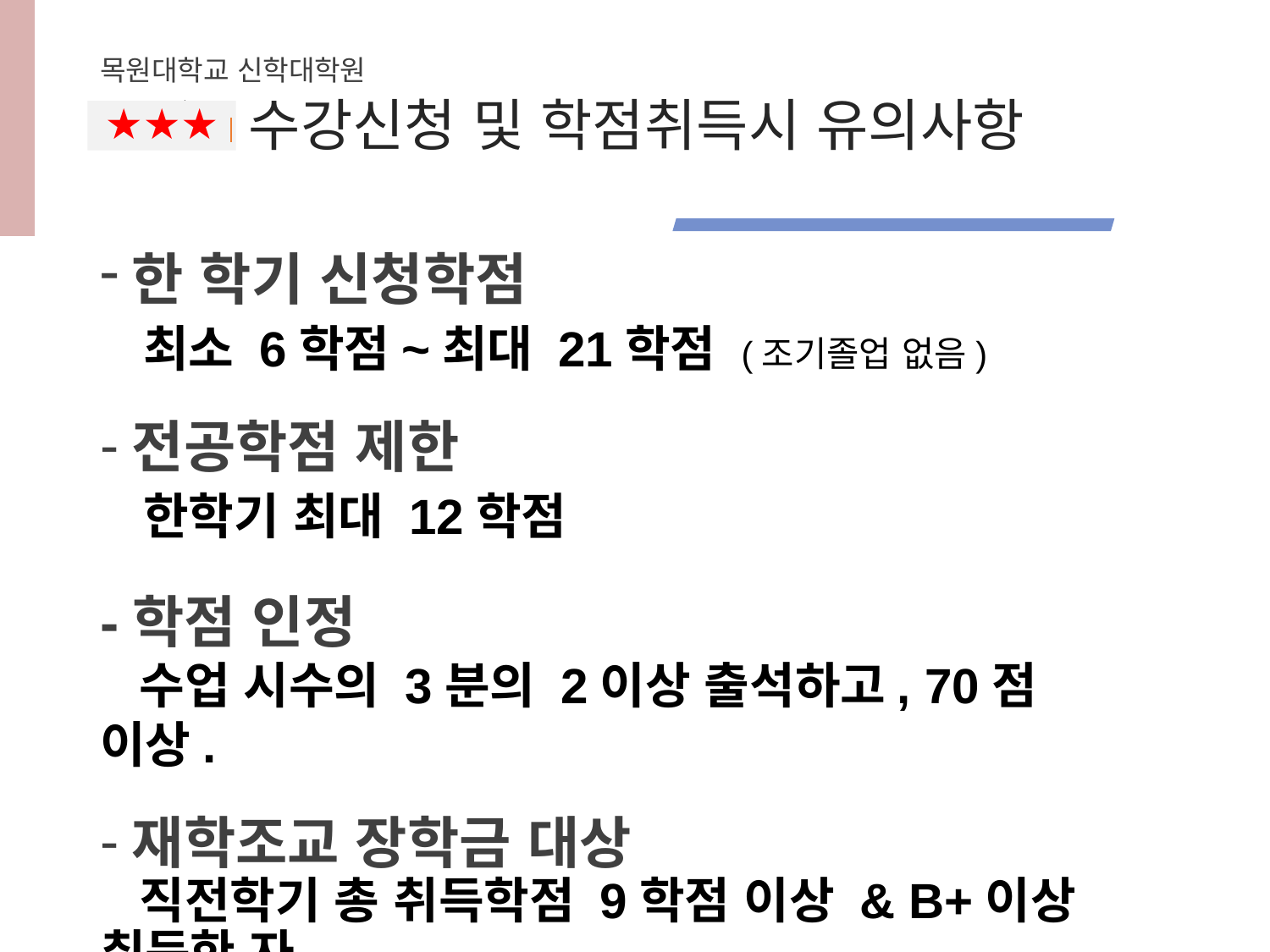

목원대학교 신학대학원
★★★
수강신청 및 학점취득시 유의사항
한 학기 신청학점
  최소 6학점~최대 21학점 (조기졸업 없음)

전공학점 제한
  한학기 최대 12학점

-학점 인정
  수업 시수의 3분의 2이상 출석하고, 70점 이상.

재학조교 장학금 대상
  직전학기 총 취득학점 9학점 이상 & B+이상 취득한 자.